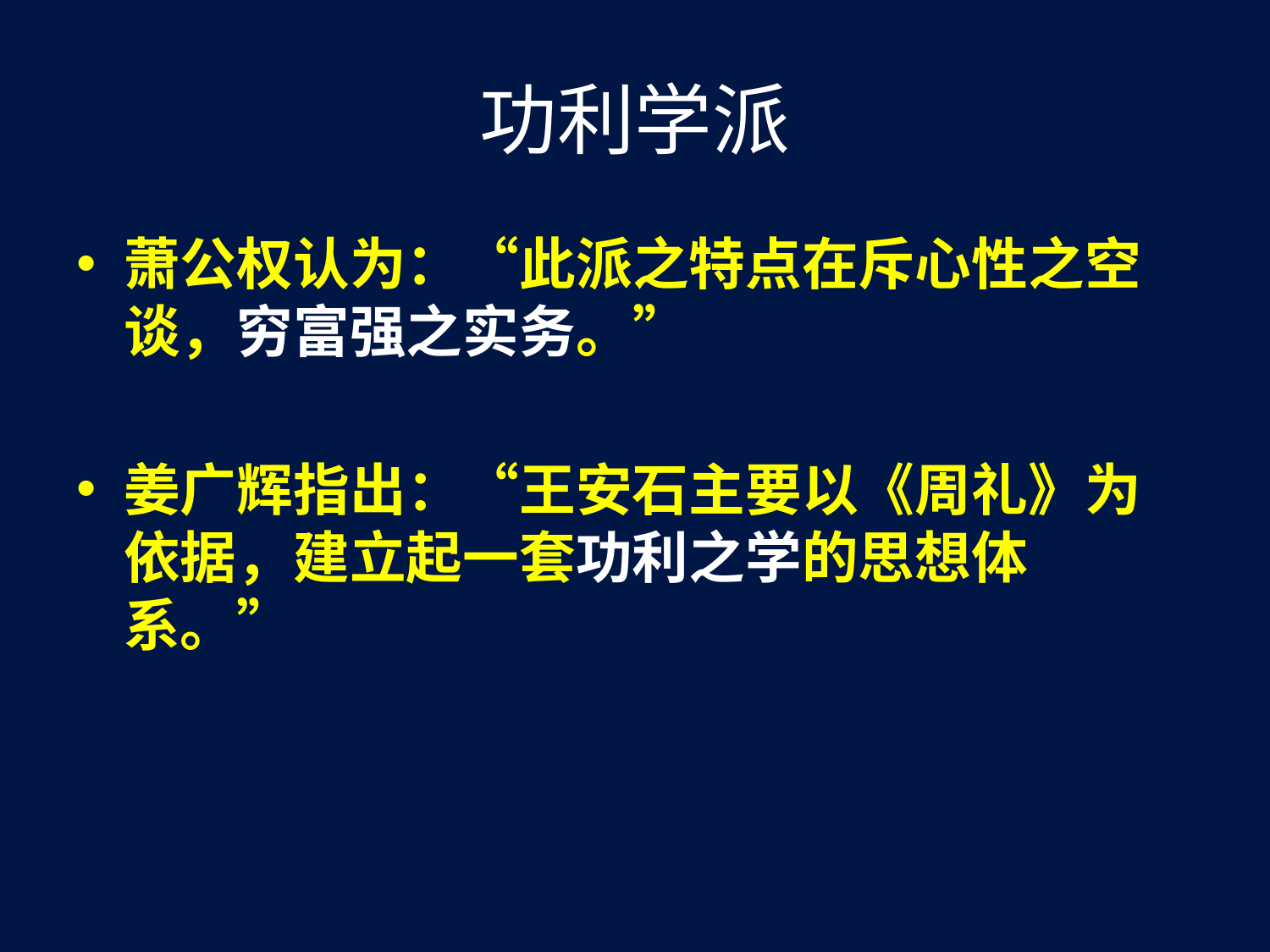

# 功利学派
萧公权认为：“此派之特点在斥心性之空谈，穷富强之实务。”

姜广辉指出：“王安石主要以《周礼》为依据，建立起一套功利之学的思想体系。”